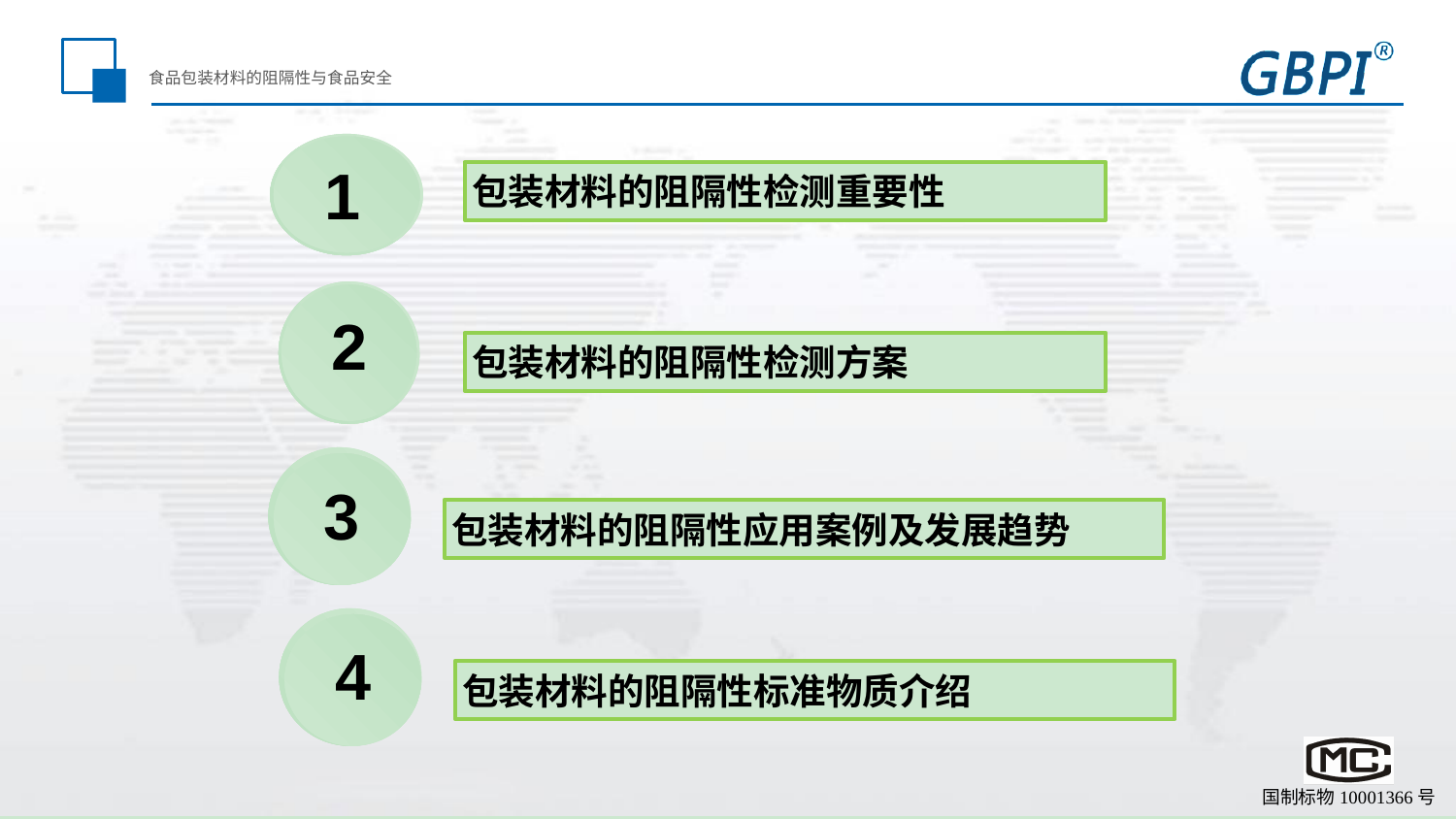

# 食品包装材料的阻隔性与食品安全

1
包装材料的阻隔性检测重要性

2
包装材料的阻隔性检测方案

3
包装材料的阻隔性应用案例及发展趋势

4
包装材料的阻隔性标准物质介绍